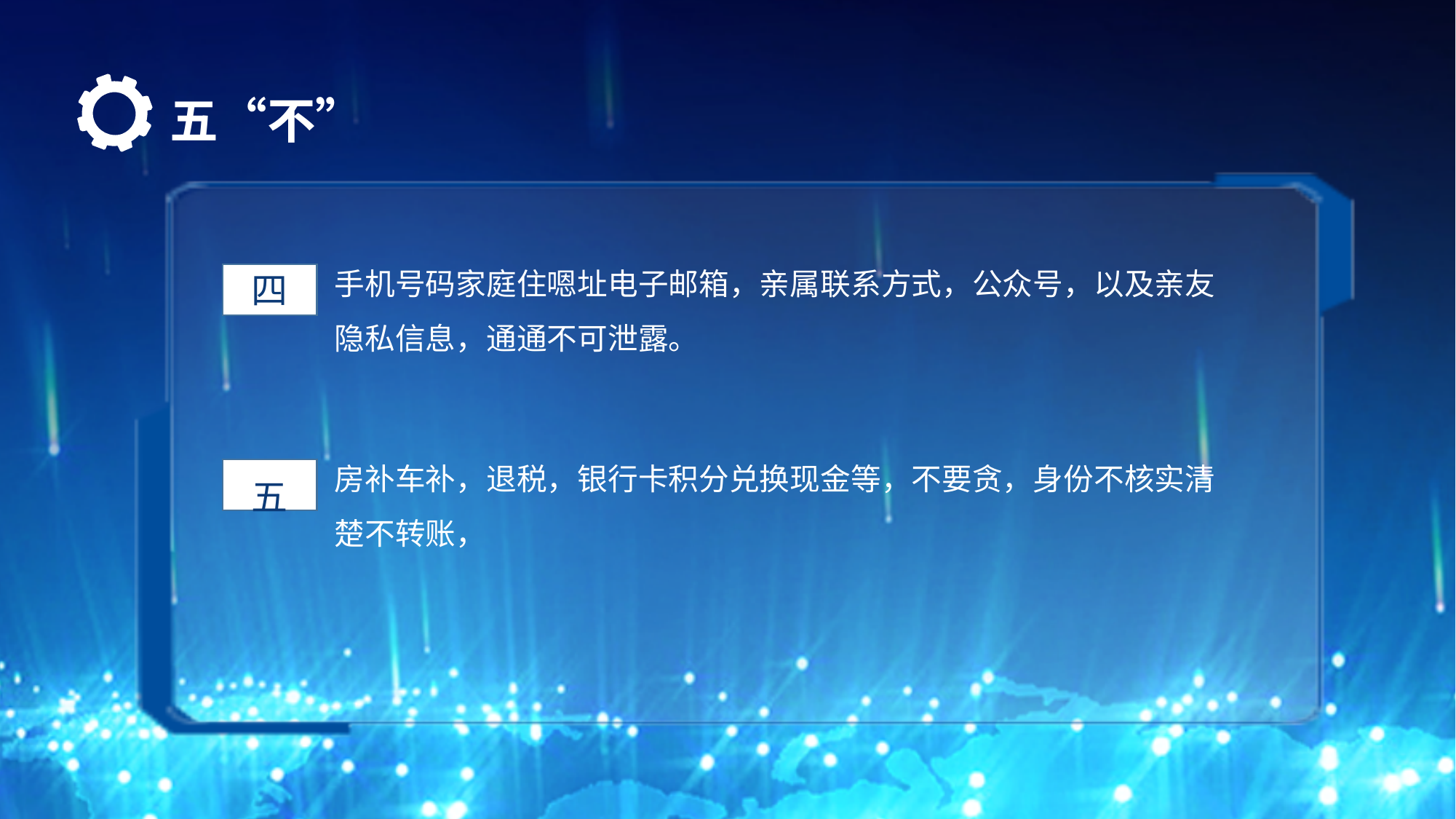

# 五“不”
手机号码家庭住嗯址电子邮箱，亲属联系方式，公众号，以及亲友隐私信息，通通不可泄露。
四
房补车补，退税，银行卡积分兑换现金等，不要贪，身份不核实清楚不转账，
五